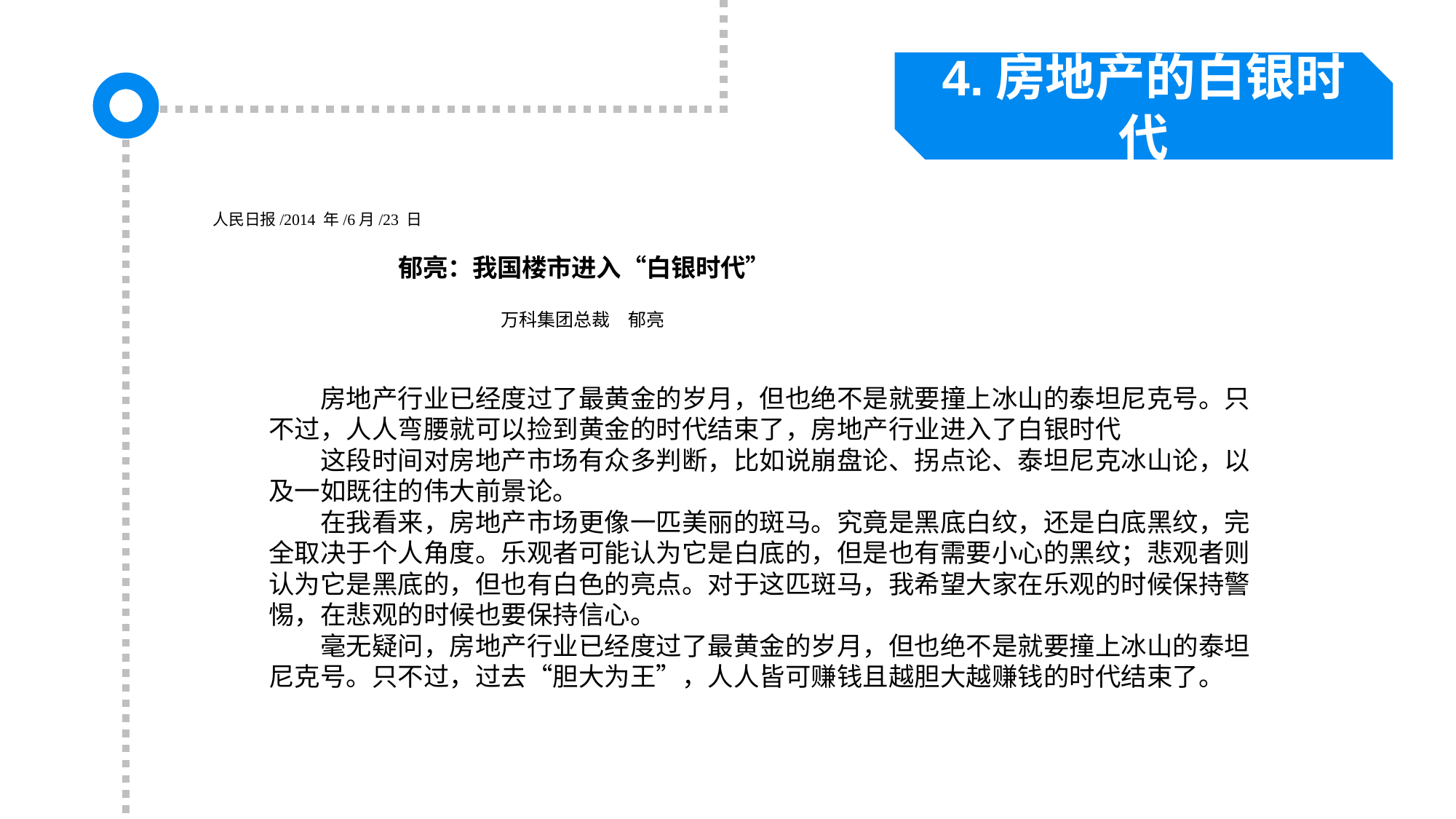

4.房地产的白银时代

人民日报/2014 年/6月/23 日

郁亮：我国楼市进入“白银时代”

万科集团总裁　郁亮
　　房地产行业已经度过了最黄金的岁月，但也绝不是就要撞上冰山的泰坦尼克号。只不过，人人弯腰就可以捡到黄金的时代结束了，房地产行业进入了白银时代
　　这段时间对房地产市场有众多判断，比如说崩盘论、拐点论、泰坦尼克冰山论，以及一如既往的伟大前景论。
　　在我看来，房地产市场更像一匹美丽的斑马。究竟是黑底白纹，还是白底黑纹，完全取决于个人角度。乐观者可能认为它是白底的，但是也有需要小心的黑纹；悲观者则认为它是黑底的，但也有白色的亮点。对于这匹斑马，我希望大家在乐观的时候保持警惕，在悲观的时候也要保持信心。
　　毫无疑问，房地产行业已经度过了最黄金的岁月，但也绝不是就要撞上冰山的泰坦尼克号。只不过，过去“胆大为王”，人人皆可赚钱且越胆大越赚钱的时代结束了。